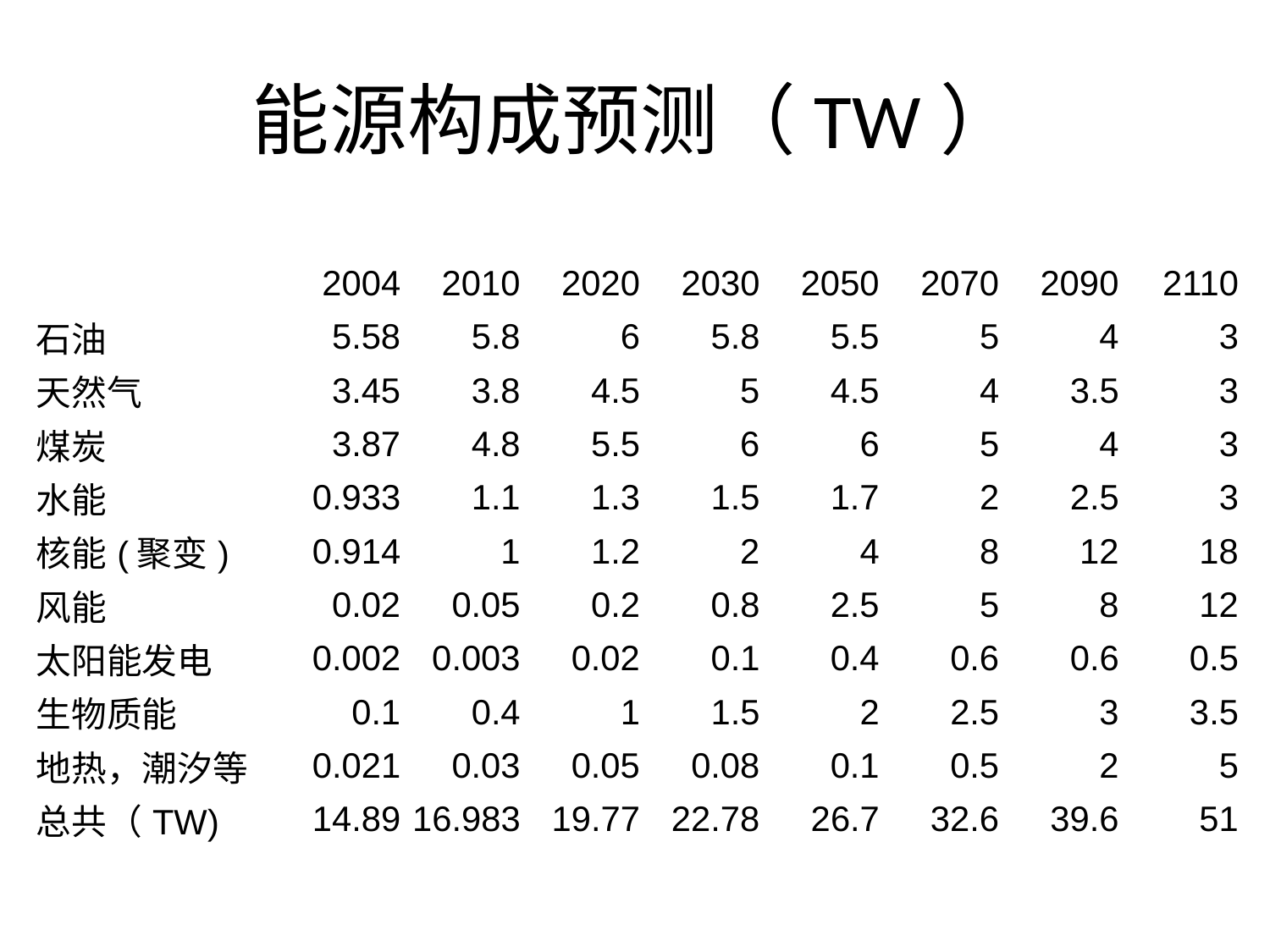

# 能源构成预测（TW）
|  | 2004 | 2010 | 2020 | 2030 | 2050 | 2070 | 2090 | 2110 |
| --- | --- | --- | --- | --- | --- | --- | --- | --- |
| 石油 | 5.58 | 5.8 | 6 | 5.8 | 5.5 | 5 | 4 | 3 |
| 天然气 | 3.45 | 3.8 | 4.5 | 5 | 4.5 | 4 | 3.5 | 3 |
| 煤炭 | 3.87 | 4.8 | 5.5 | 6 | 6 | 5 | 4 | 3 |
| 水能 | 0.933 | 1.1 | 1.3 | 1.5 | 1.7 | 2 | 2.5 | 3 |
| 核能(聚变) | 0.914 | 1 | 1.2 | 2 | 4 | 8 | 12 | 18 |
| 风能 | 0.02 | 0.05 | 0.2 | 0.8 | 2.5 | 5 | 8 | 12 |
| 太阳能发电 | 0.002 | 0.003 | 0.02 | 0.1 | 0.4 | 0.6 | 0.6 | 0.5 |
| 生物质能 | 0.1 | 0.4 | 1 | 1.5 | 2 | 2.5 | 3 | 3.5 |
| 地热，潮汐等 | 0.021 | 0.03 | 0.05 | 0.08 | 0.1 | 0.5 | 2 | 5 |
| 总共（TW) | 14.89 | 16.983 | 19.77 | 22.78 | 26.7 | 32.6 | 39.6 | 51 |